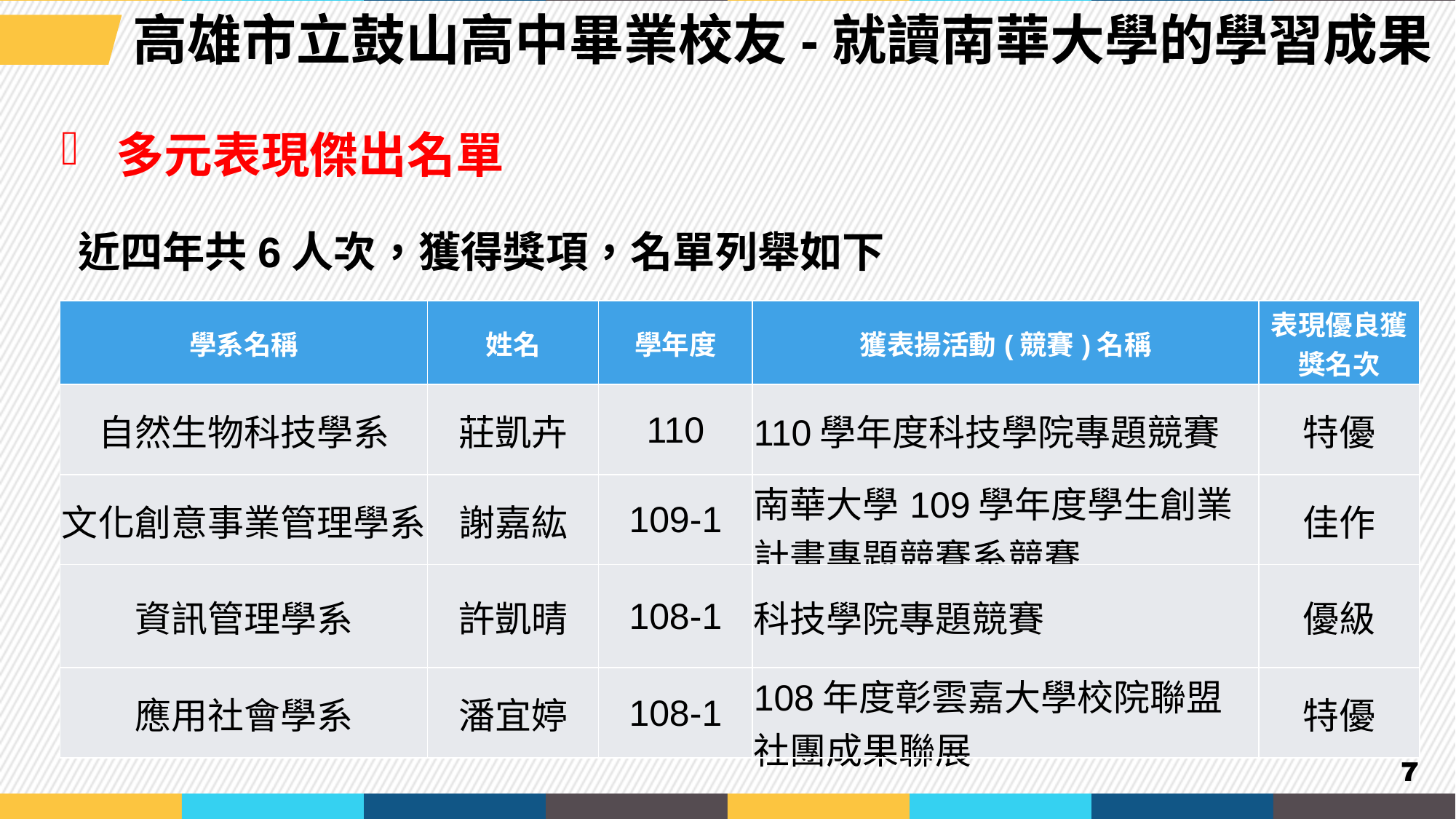

高雄市立鼓山高中畢業校友-就讀南華大學的學習成果

多元表現傑出名單
近四年共6人次，獲得獎項，名單列舉如下
| 學系名稱 | 姓名 | 學年度 | 獲表揚活動(競賽)名稱 | 表現優良獲獎名次 |
| --- | --- | --- | --- | --- |
| 自然生物科技學系 | 莊凱卉 | 110 | 110學年度科技學院專題競賽 | 特優 |
| 文化創意事業管理學系 | 謝嘉紘 | 109-1 | 南華大學109學年度學生創業計畫專題競賽系競賽 | 佳作 |
| 資訊管理學系 | 許凱晴 | 108-1 | 科技學院專題競賽 | 優級 |
| 應用社會學系 | 潘宜婷 | 108-1 | 108年度彰雲嘉大學校院聯盟社團成果聯展 | 特優 |